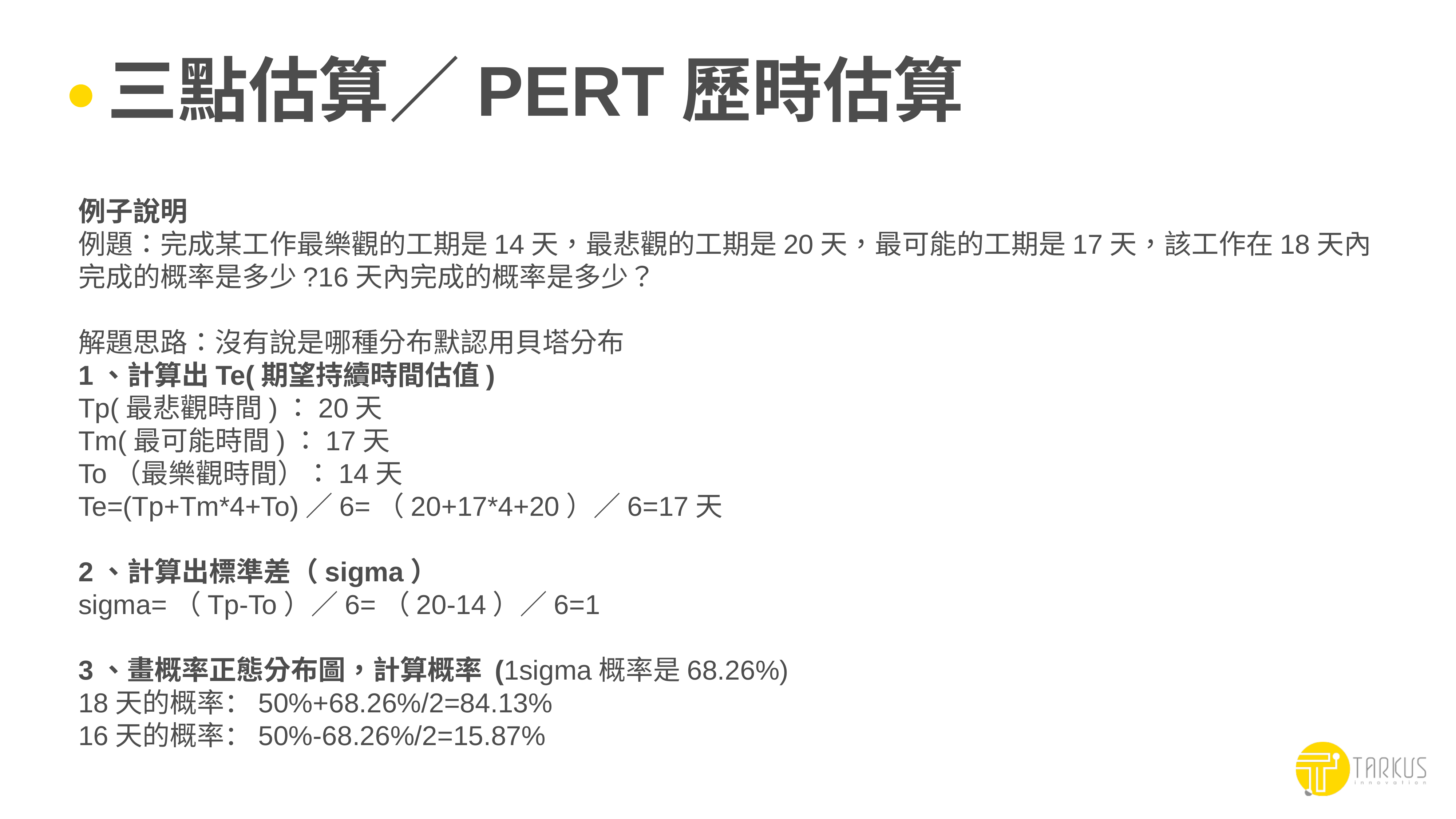

# 三點估算／PERT歷時估算
例子說明
例題：完成某工作最樂觀的工期是14天，最悲觀的工期是20天，最可能的工期是17天，該工作在18天內完成的概率是多少?16天內完成的概率是多少？

解題思路：沒有說是哪種分布默認用貝塔分布
1、計算出Te(期望持續時間估值)
Tp(最悲觀時間)：20天
Tm(最可能時間)：17天
To（最樂觀時間）：14天
Te=(Tp+Tm*4+To)／6=（20+17*4+20）／6=17天

2、計算出標準差（sigma）
sigma=（Tp-To）／6=（20-14）／6=1

3、畫概率正態分布圖，計算概率 (1sigma概率是68.26%)
18天的概率：50%+68.26%/2=84.13%
16天的概率：50%-68.26%/2=15.87%